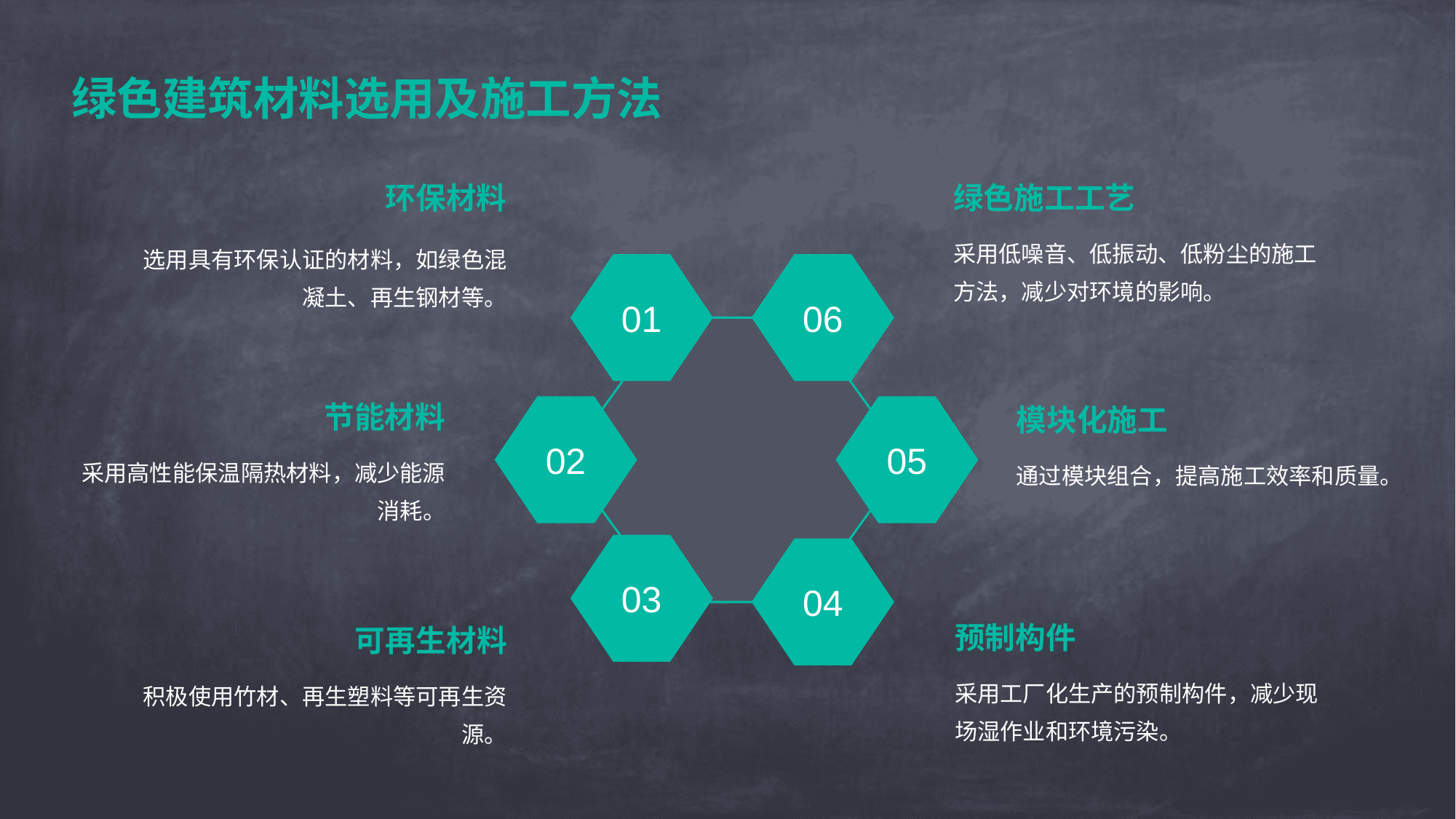

绿色建筑材料选用及施工方法
绿色施工工艺
环保材料
采用低噪音、低振动、低粉尘的施工方法，减少对环境的影响。
选用具有环保认证的材料，如绿色混凝土、再生钢材等。

01
06

节能材料
模块化施工

02
05
采用高性能保温隔热材料，减少能源消耗。
通过模块组合，提高施工效率和质量。

03
04
预制构件
可再生材料
采用工厂化生产的预制构件，减少现场湿作业和环境污染。
积极使用竹材、再生塑料等可再生资源。